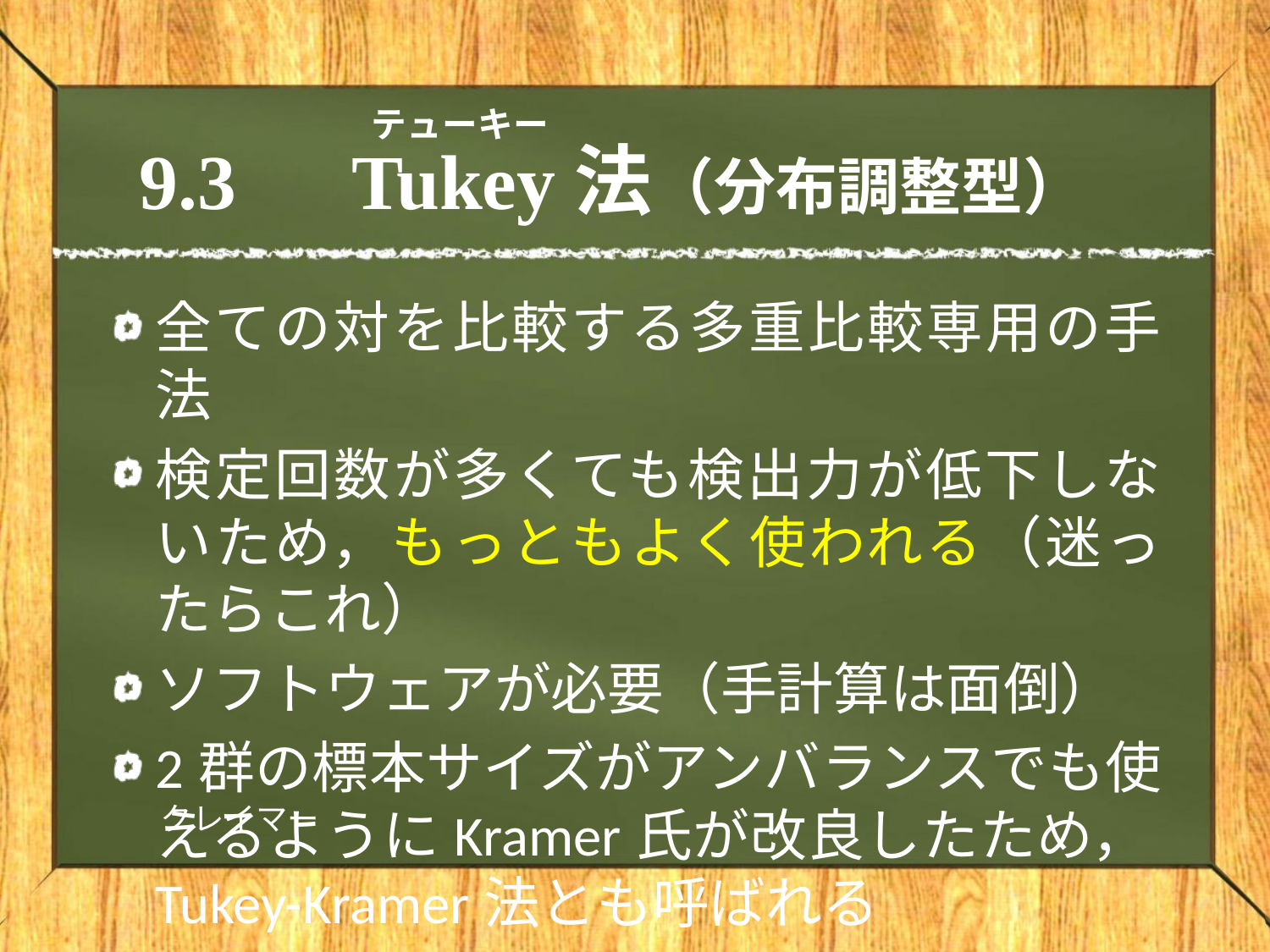

テューキー
# 9.3　Tukey法（分布調整型）
全ての対を比較する多重比較専用の手法
検定回数が多くても検出力が低下しないため，もっともよく使われる（迷ったらこれ）
ソフトウェアが必要（手計算は面倒）
2群の標本サイズがアンバランスでも使えるようにKramer氏が改良したため，Tukey-Kramer法とも呼ばれる

クレイマー